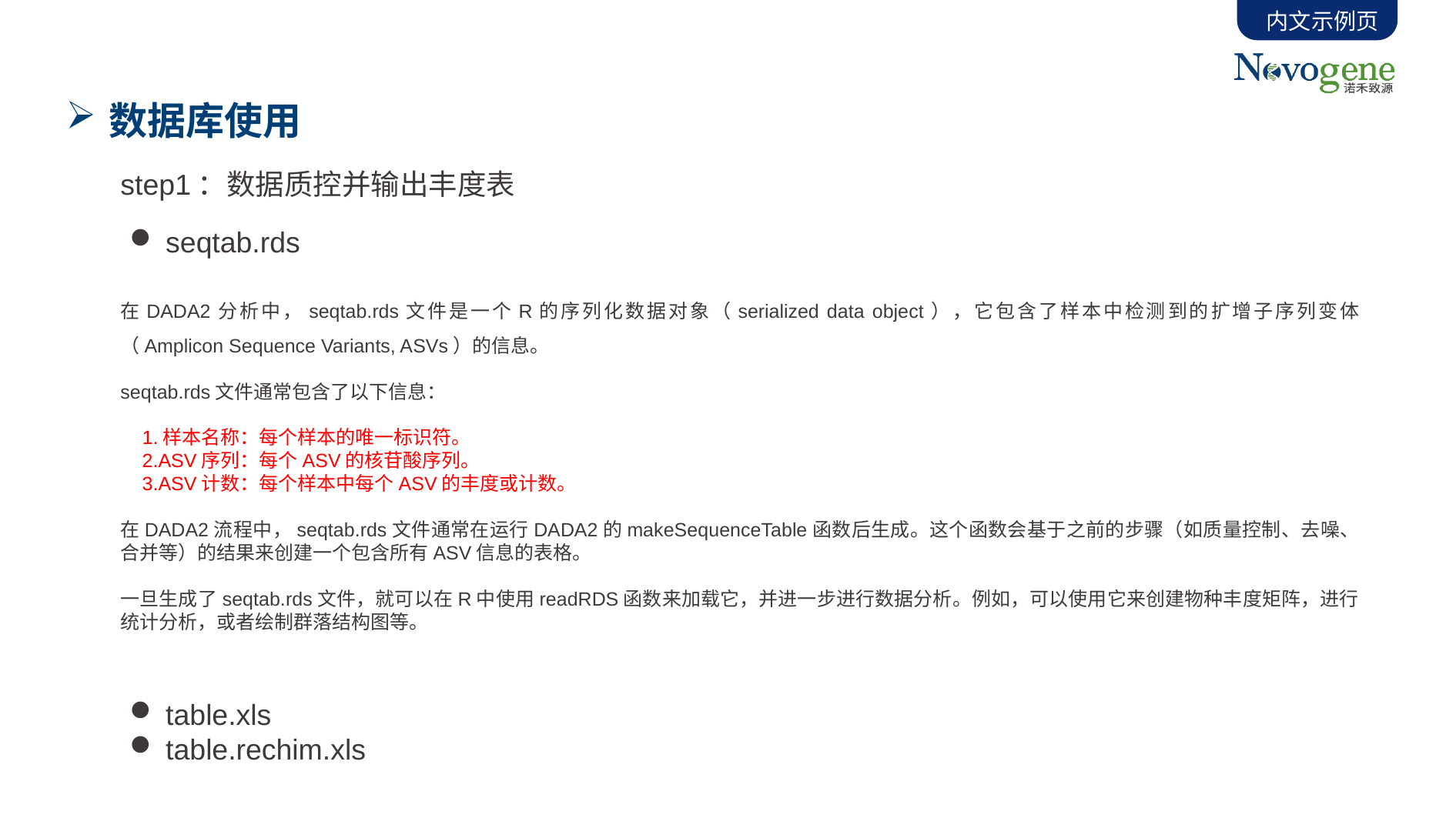

内文示例页
数据库使用
step1：数据质控并输出丰度表
seqtab.rds
在DADA2分析中，seqtab.rds文件是一个R的序列化数据对象（serialized data object），它包含了样本中检测到的扩增子序列变体（Amplicon Sequence Variants, ASVs）的信息。

seqtab.rds文件通常包含了以下信息：

    1.样本名称：每个样本的唯一标识符。
    2.ASV序列：每个ASV的核苷酸序列。
    3.ASV计数：每个样本中每个ASV的丰度或计数。

在DADA2流程中，seqtab.rds文件通常在运行DADA2的makeSequenceTable函数后生成。这个函数会基于之前的步骤（如质量控制、去噪、合并等）的结果来创建一个包含所有ASV信息的表格。

一旦生成了seqtab.rds文件，就可以在R中使用readRDS函数来加载它，并进一步进行数据分析。例如，可以使用它来创建物种丰度矩阵，进行统计分析，或者绘制群落结构图等。

table.xls
table.rechim.xls
18